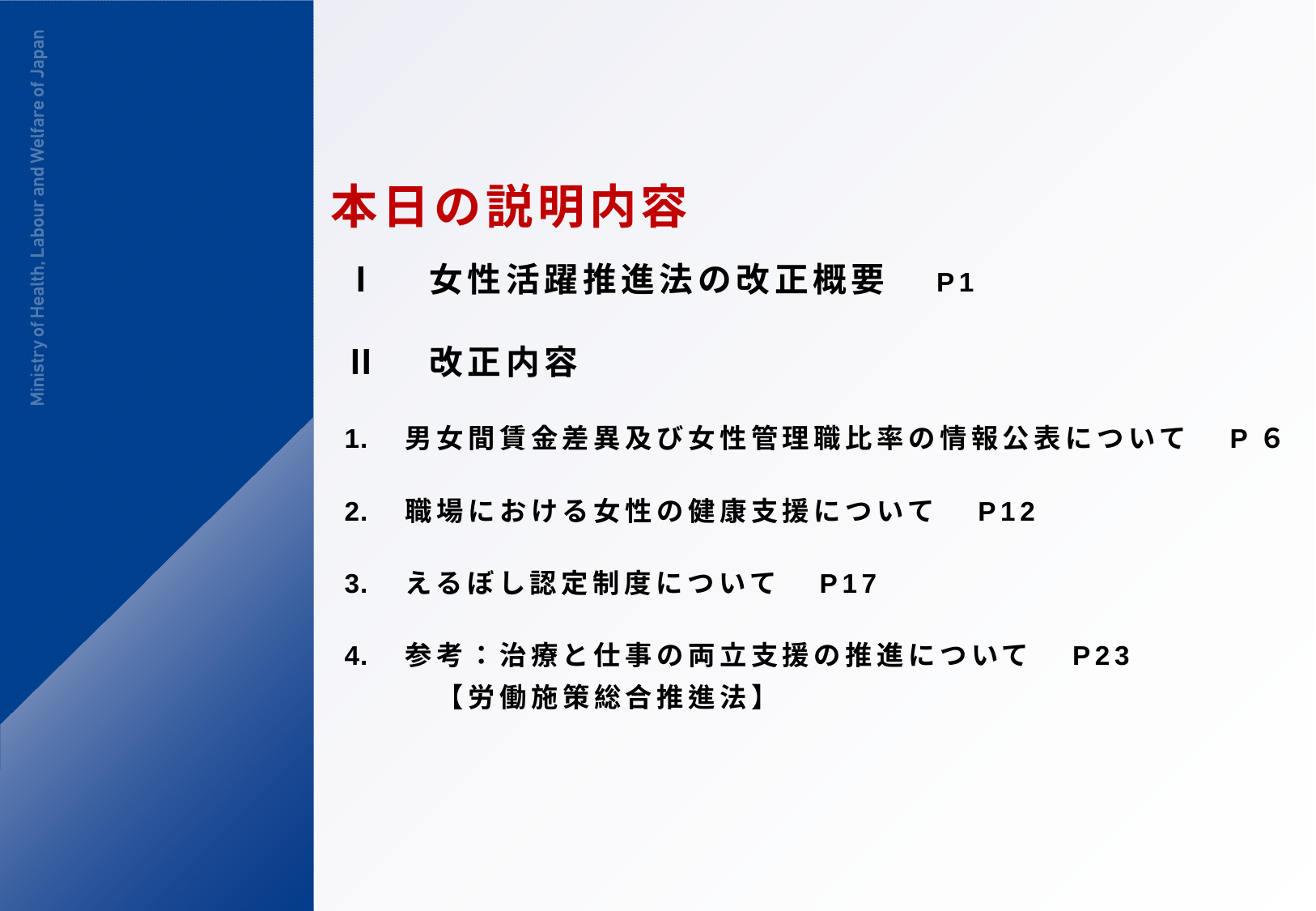

本日の説明内容
Ⅰ　女性活躍推進法の改正概要　P1
Ⅱ　改正内容
男女間賃金差異及び女性管理職比率の情報公表について　P６
職場における女性の健康支援について　P12
えるぼし認定制度について　P17
参考：治療と仕事の両立支援の推進について　P23　　　　　【労働施策総合推進法】